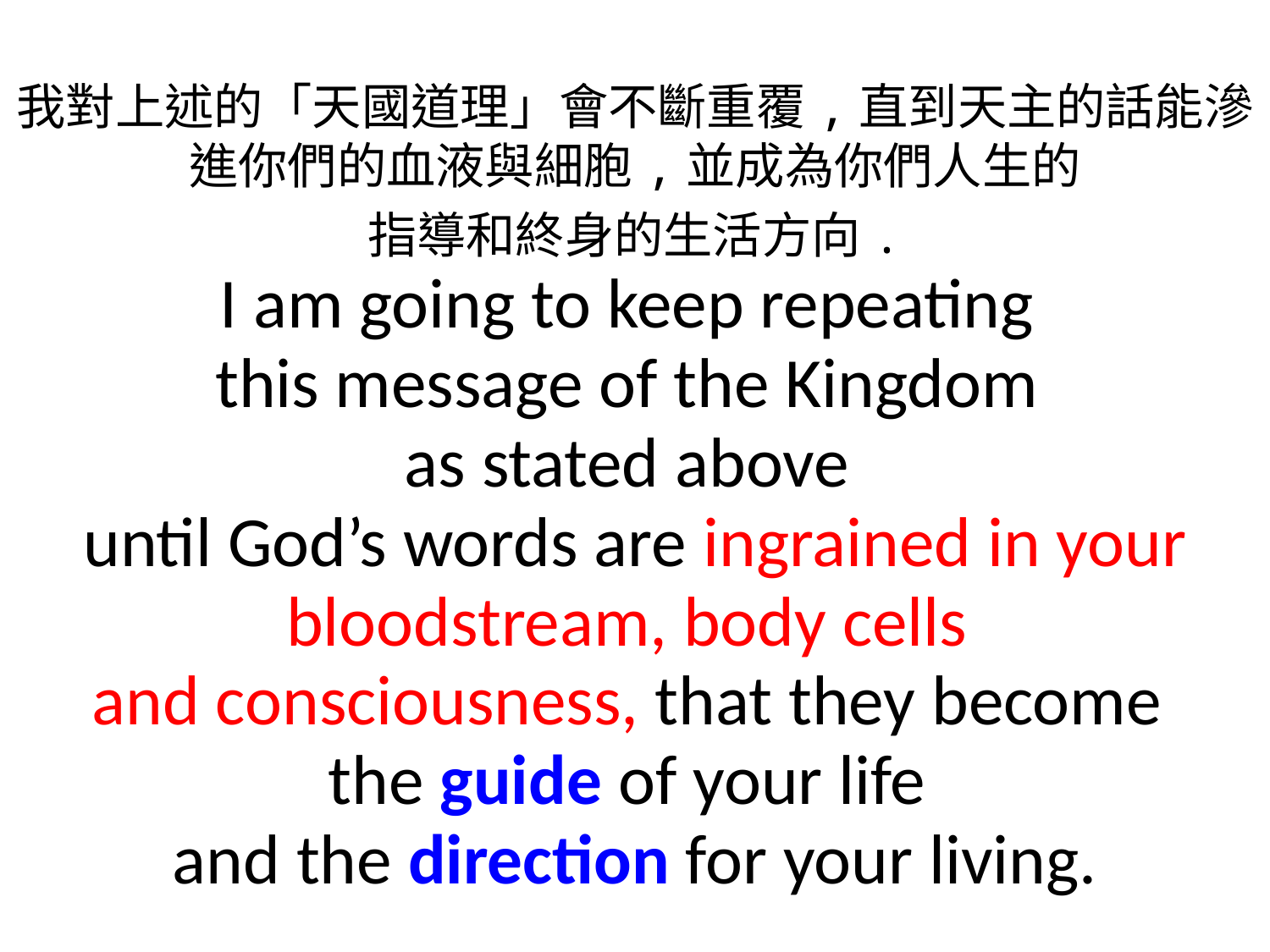

我對上述的「天國道理」會不斷重覆,直到天主的話能滲進你們的血液與細胞,並成為你們人生的
指導和終身的生活方向.
I am going to keep repeating
this message of the Kingdom
as stated above
until God’s words are ingrained in your bloodstream, body cells
and consciousness, that they become
the guide of your life
and the direction for your living.